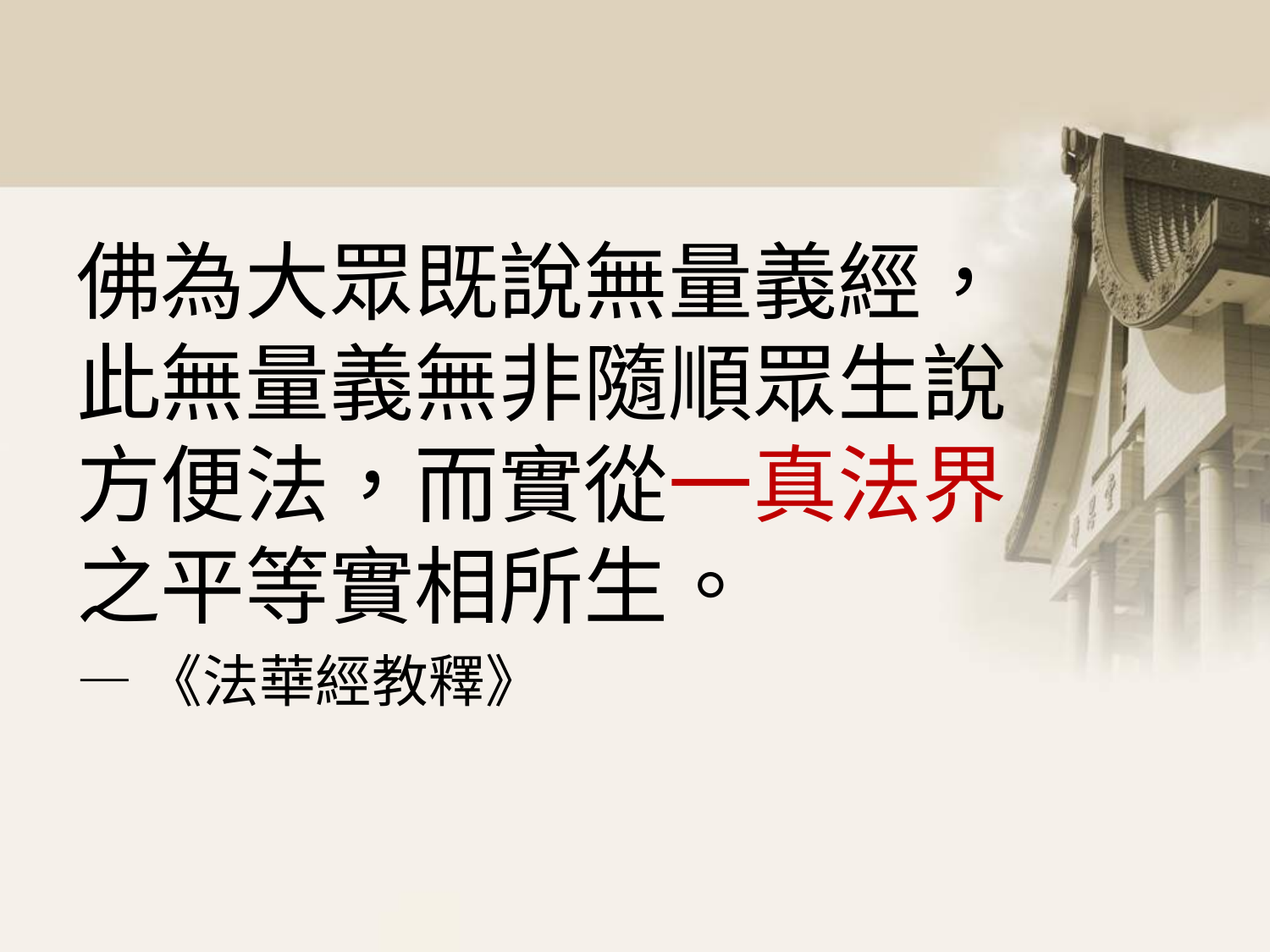

#
佛為大眾既說無量義經，此無量義無非隨順眾生說方便法，而實從一真法界之平等實相所生。
—《法華經教釋》